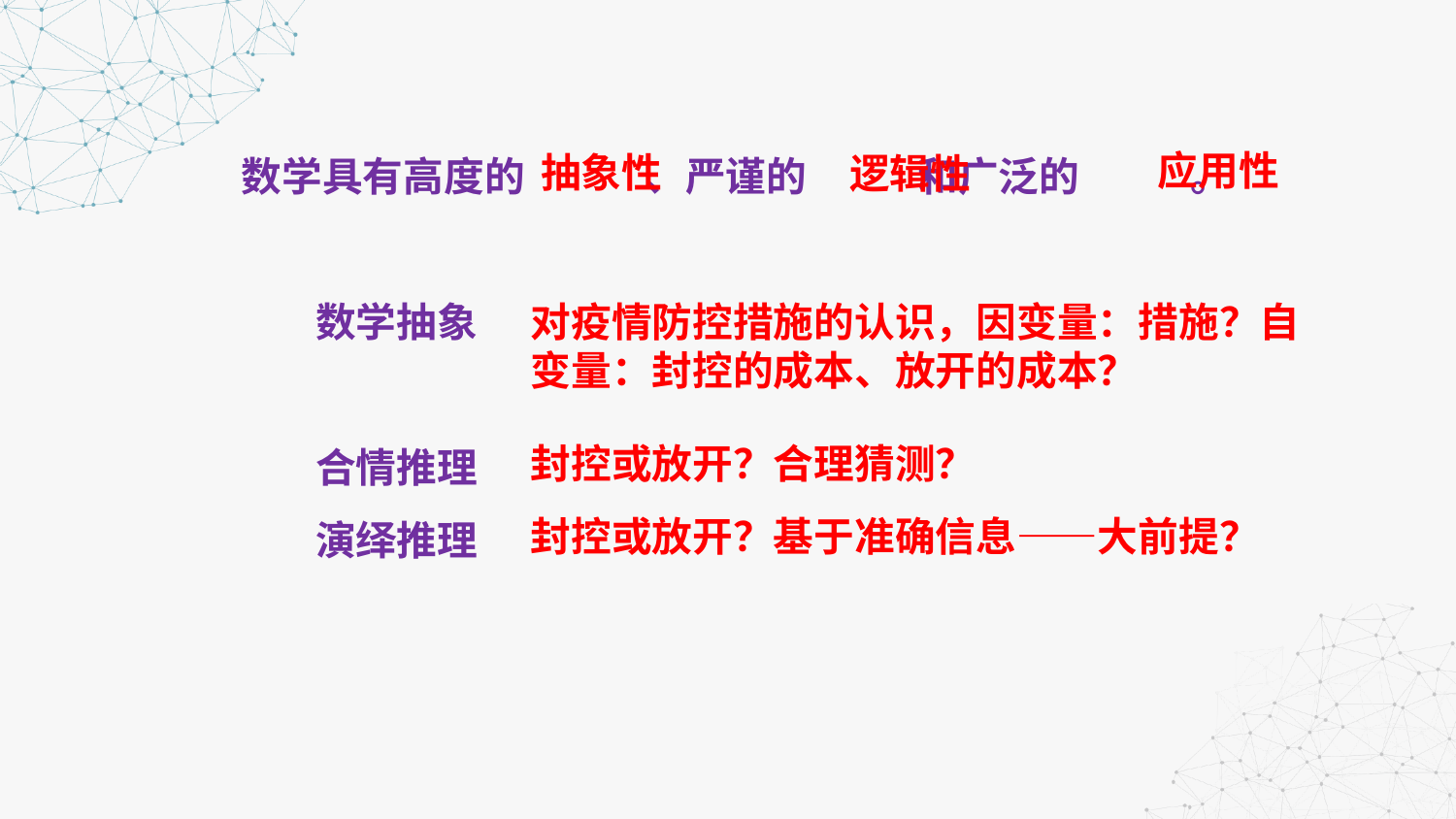

数学具有高度的             、严谨的            和广泛的            。

       数学抽象

       合情推理
       演绎推理

应用性
抽象性
逻辑性
对疫情防控措施的认识，因变量：措施？自变量：封控的成本、放开的成本？
封控或放开？合理猜测？
封控或放开？基于准确信息——大前提？